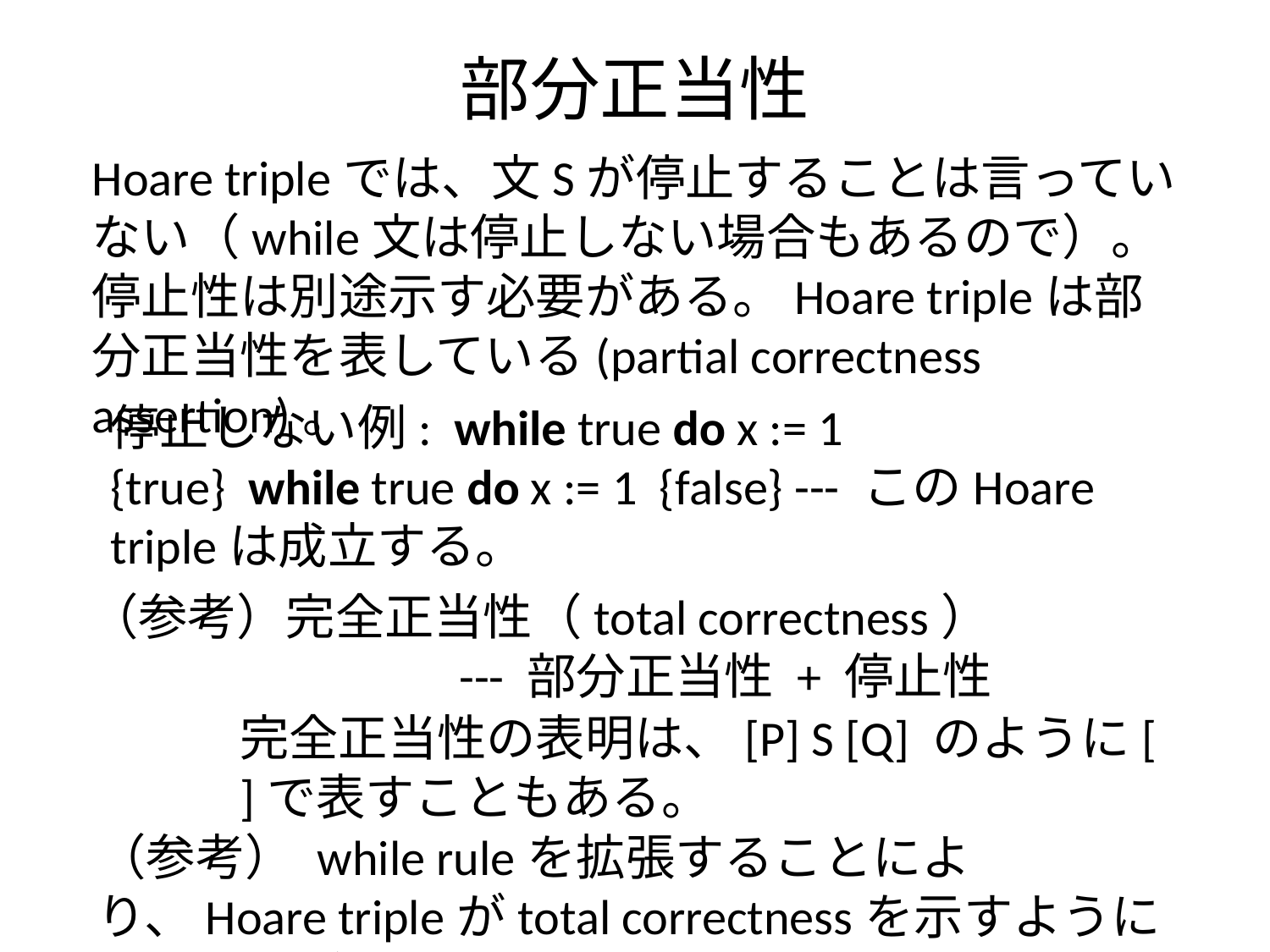

# 部分正当性
Hoare tripleでは、文Sが停止することは言っていない（while文は停止しない場合もあるので）。停止性は別途示す必要がある。Hoare tripleは部分正当性を表している(partial correctness assertion)。
停止しない例:  while true do x := 1
{true}  while true do x := 1  {false} --- このHoare tripleは成立する。
（参考）完全正当性（total correctness）
                                 --- 部分正当性 + 停止性
完全正当性の表明は、[P] S [Q] のように[ ]で表すこともある。
（参考） while ruleを拡張することにより、Hoare tripleがtotal correctnessを示すようにすることができる。